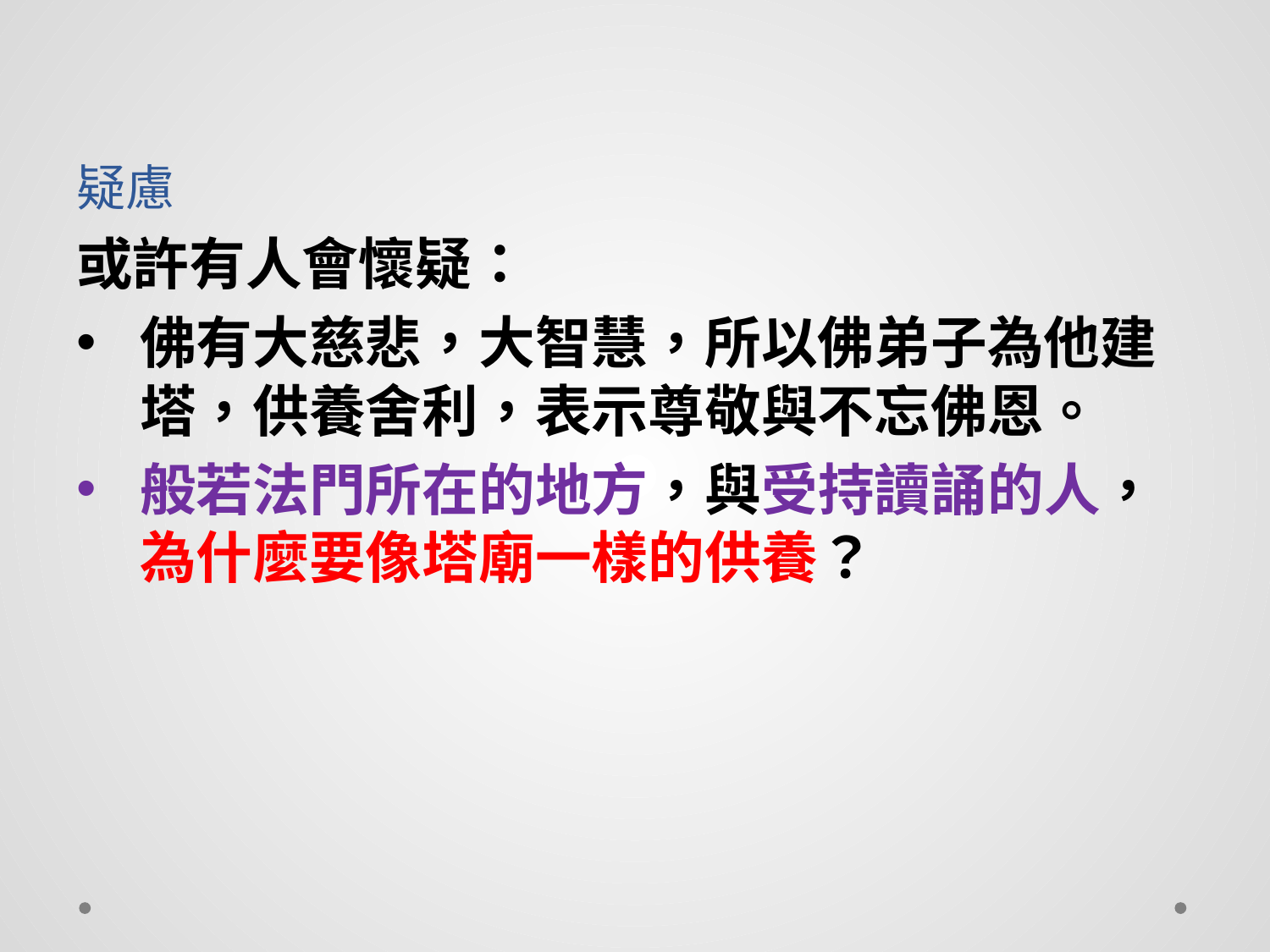

# 疑慮
或許有人會懷疑：
佛有大慈悲，大智慧，所以佛弟子為他建塔，供養舍利，表示尊敬與不忘佛恩。
般若法門所在的地方，與受持讀誦的人，為什麼要像塔廟一樣的供養？